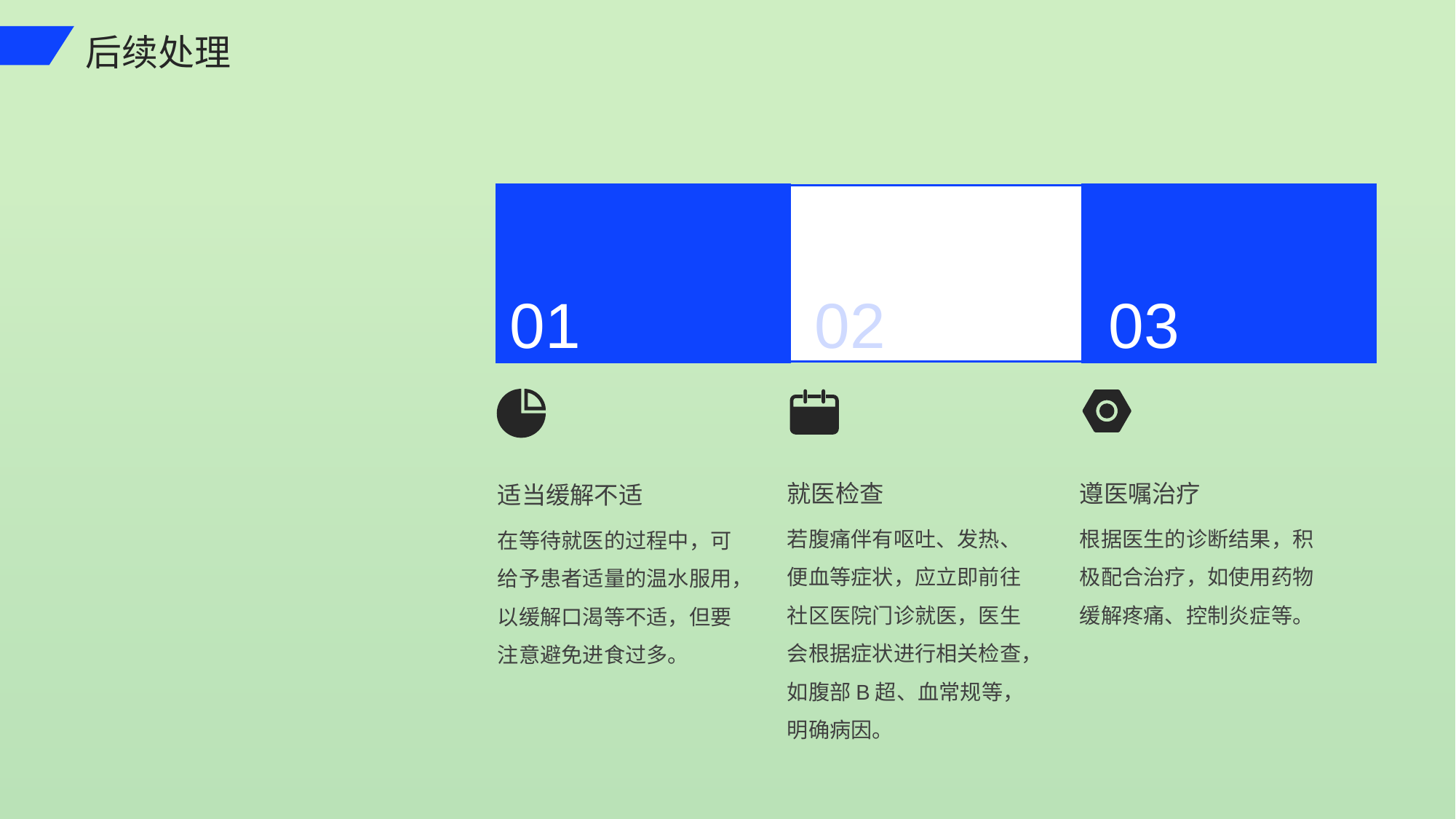

后续处理

01
02
03

就医检查
遵医嘱治疗
适当缓解不适
若腹痛伴有呕吐、发热、便血等症状，应立即前往社区医院门诊就医，医生会根据症状进行相关检查，如腹部B超、血常规等，明确病因。
根据医生的诊断结果，积极配合治疗，如使用药物缓解疼痛、控制炎症等。
在等待就医的过程中，可给予患者适量的温水服用，以缓解口渴等不适，但要注意避免进食过多。